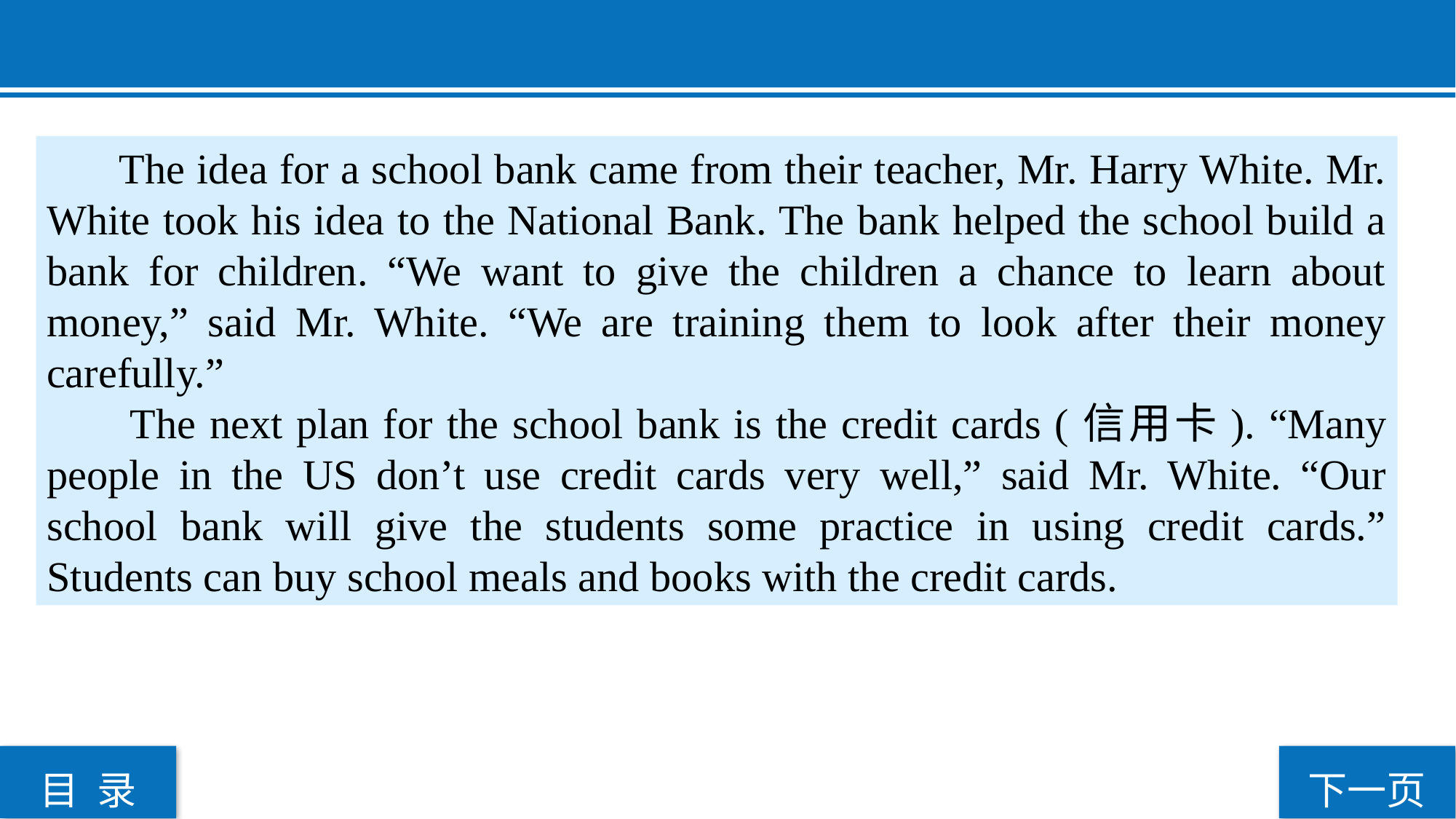

The idea for a school bank came from their teacher, Mr. Harry White. Mr. White took his idea to the National Bank. The bank helped the school build a bank for children. “We want to give the children a chance to learn about money,” said Mr. White. “We are training them to look after their money carefully.”
      The next plan for the school bank is the credit cards (信用卡). “Many people in the US don’t use credit cards very well,” said Mr. White. “Our school bank will give the students some practice in using credit cards.” Students can buy school meals and books with the credit cards.